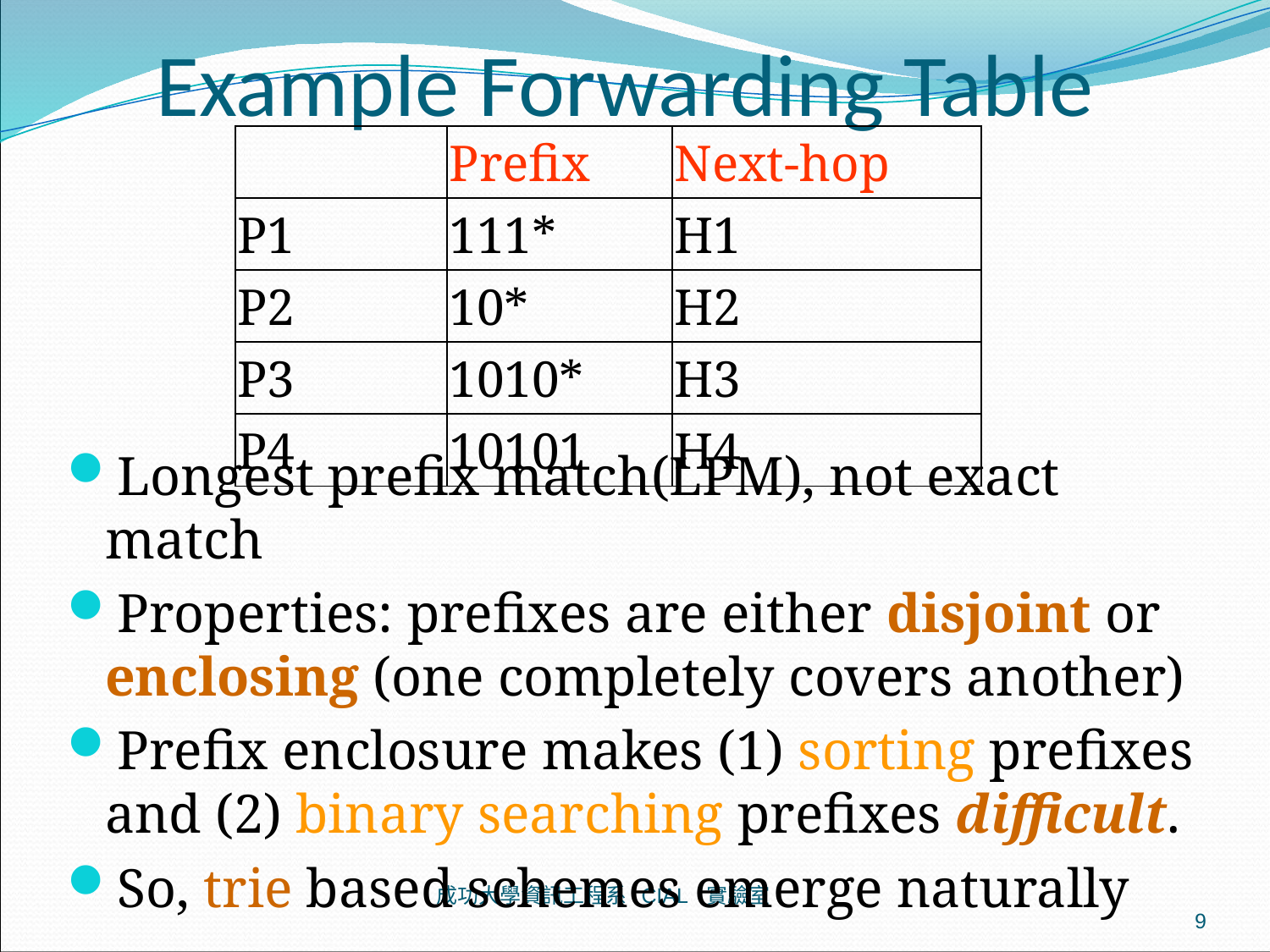

# Example Forwarding Table
|  | Prefix | Next-hop |
| --- | --- | --- |
| P1 | 111\* | H1 |
| P2 | 10\* | H2 |
| P3 | 1010\* | H3 |
| P4 | 10101 | H4 |
Longest prefix match(LPM), not exact match
Properties: prefixes are either disjoint or enclosing (one completely covers another)
Prefix enclosure makes (1) sorting prefixes and (2) binary searching prefixes difficult.
So, trie based schemes emerge naturally
成功大學資訊工程系  CIAL 實驗室

9